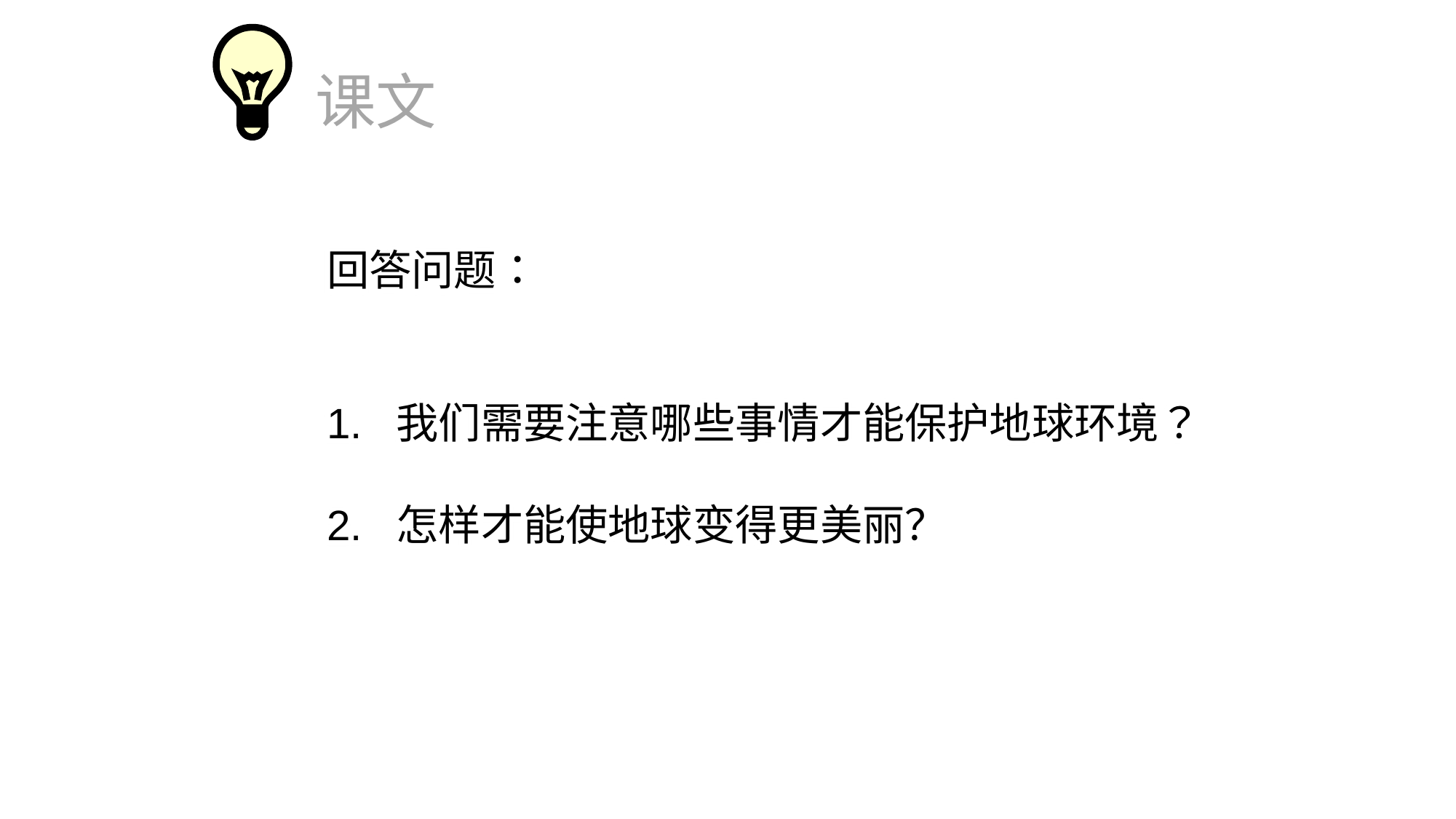

课文
回答问题：

1.  我们需要注意哪些事情才能保护地球环境？

2.  怎样才能使地球变得更美丽？